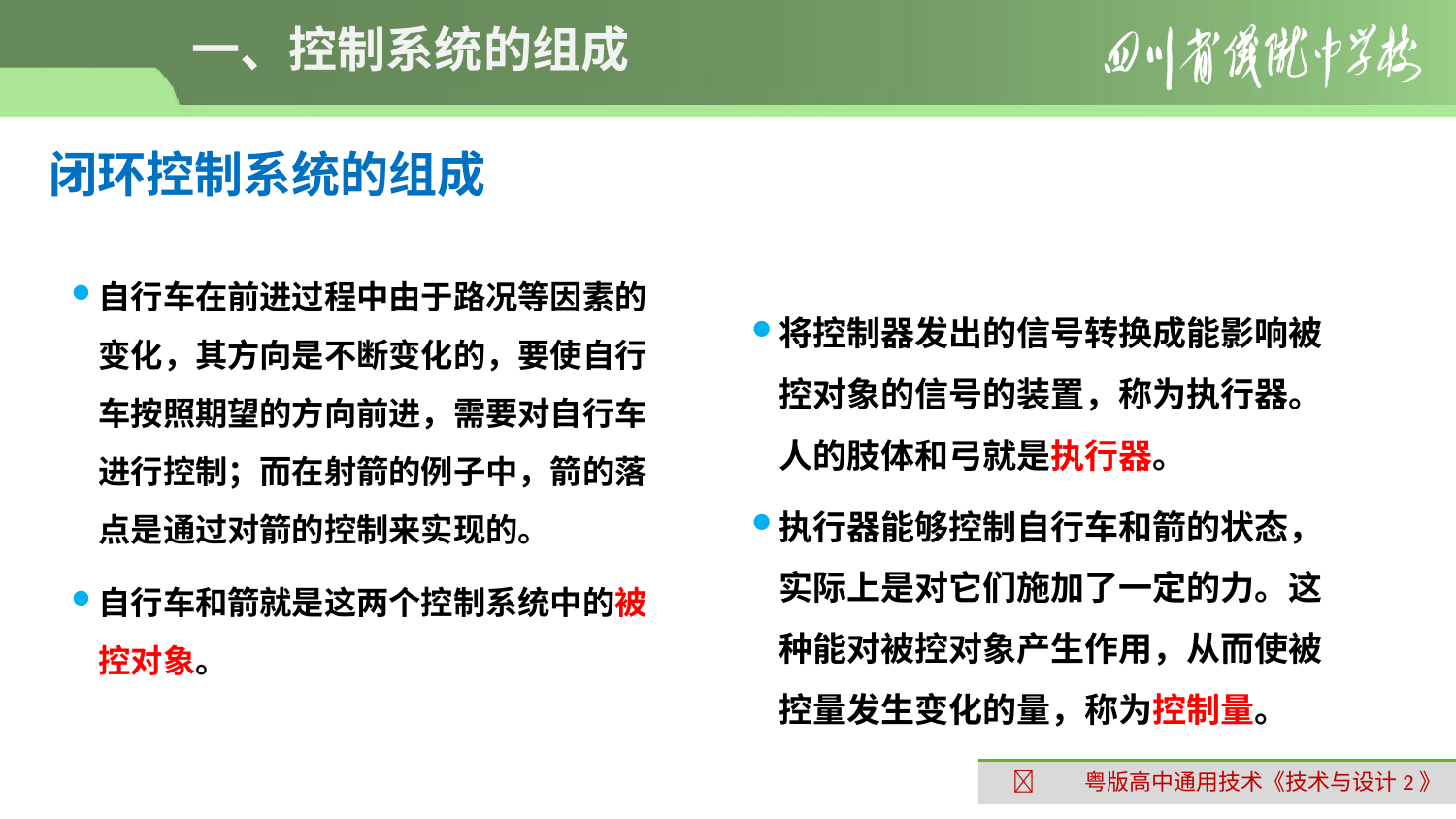

# 一、控制系统的组成
闭环控制系统的组成
自行车在前进过程中由于路况等因素的变化，其方向是不断变化的，要使自行车按照期望的方向前进，需要对自行车进行控制；而在射箭的例子中，箭的落点是通过对箭的控制来实现的。
自行车和箭就是这两个控制系统中的被控对象。
将控制器发出的信号转换成能影响被控对象的信号的装置，称为执行器。人的肢体和弓就是执行器。
执行器能够控制自行车和箭的状态，实际上是对它们施加了一定的力。这种能对被控对象产生作用，从而使被控量发生变化的量，称为控制量。